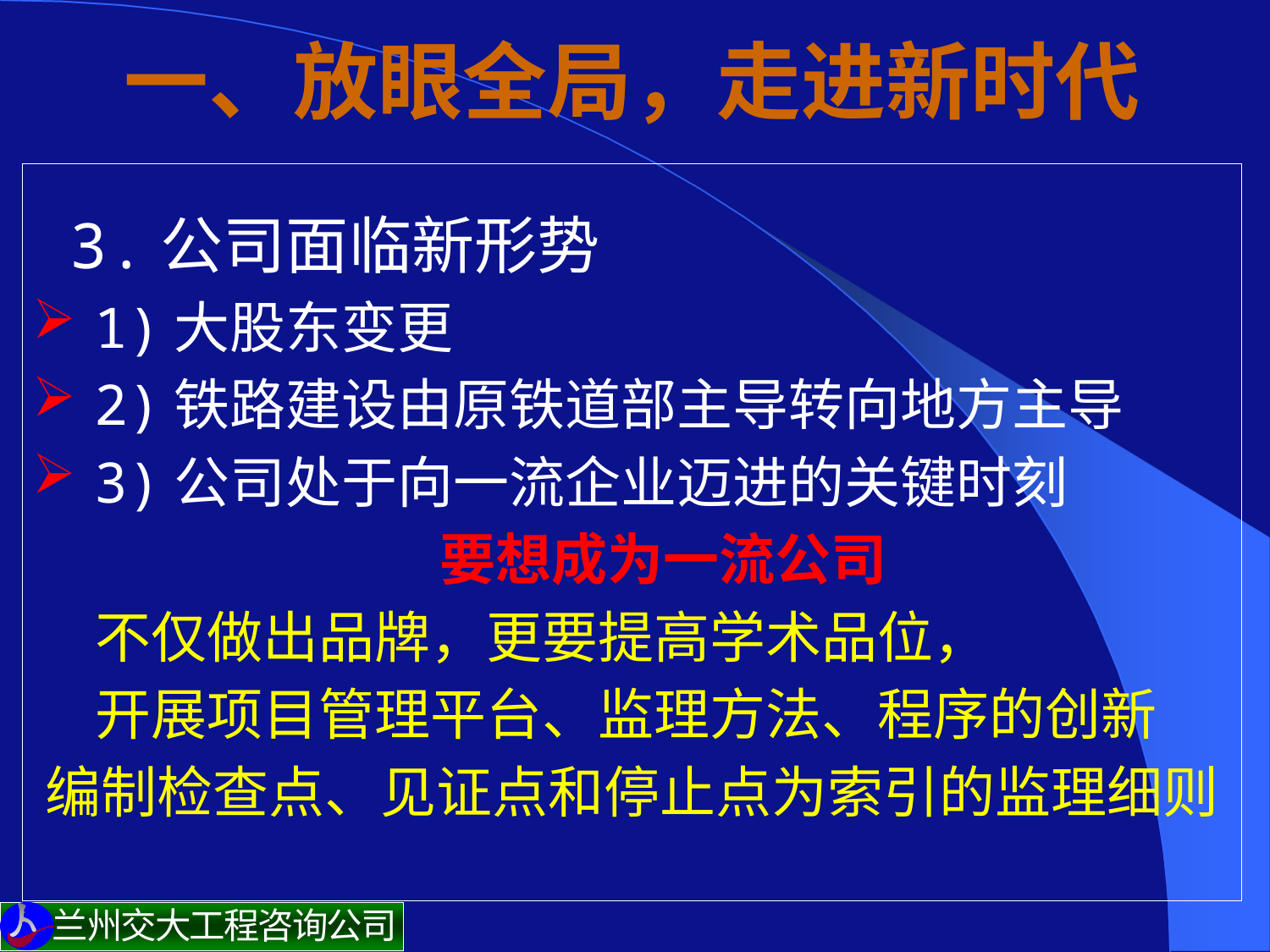

# 一、放眼全局，走进新时代
 3.公司面临新形势
1)大股东变更
2)铁路建设由原铁道部主导转向地方主导
3)公司处于向一流企业迈进的关键时刻
要想成为一流公司
不仅做出品牌，更要提高学术品位，
开展项目管理平台、监理方法、程序的创新
编制检查点、见证点和停止点为索引的监理细则